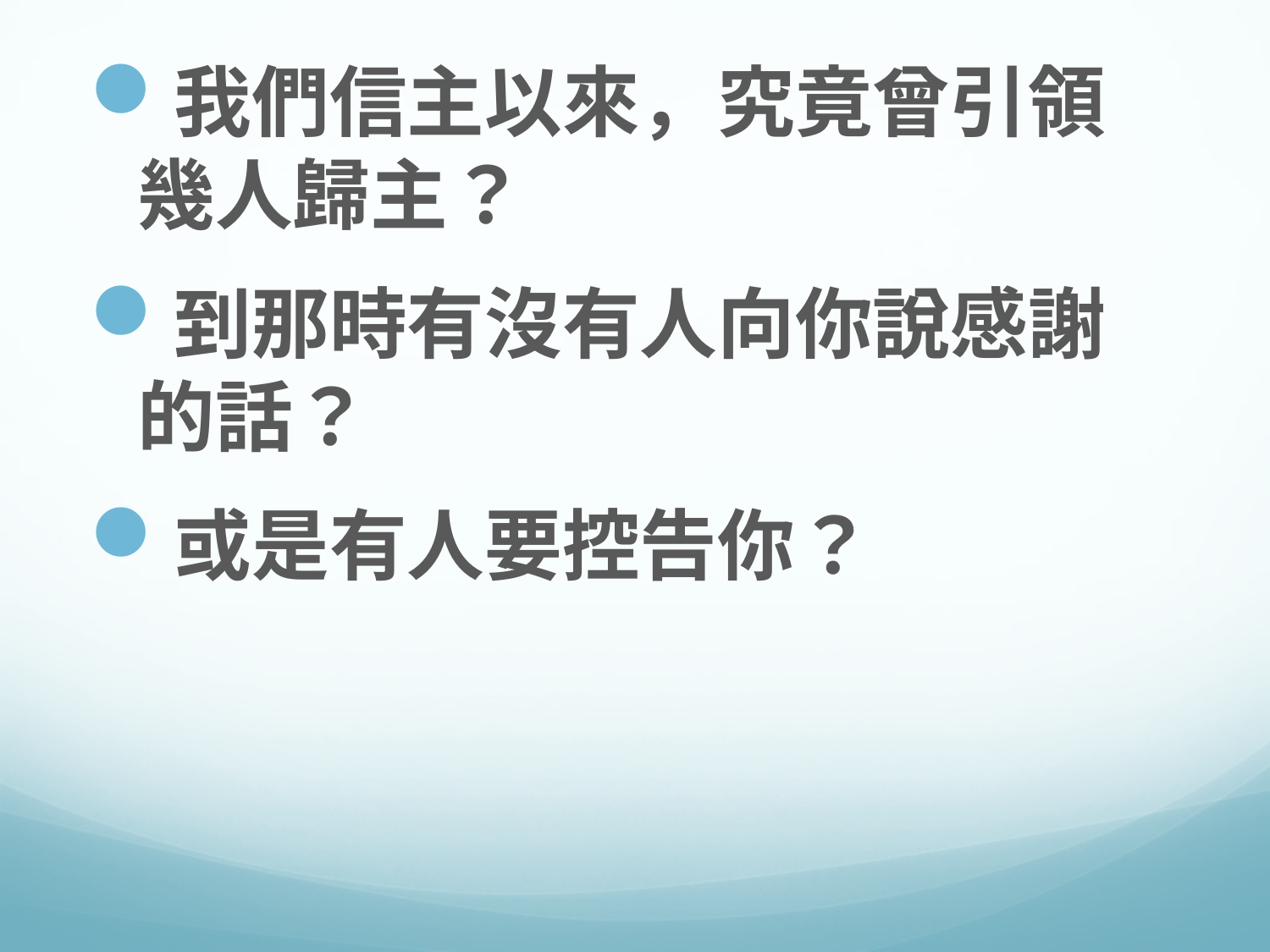

#
我們信主以來，究竟曾引領幾人歸主？
到那時有沒有人向你說感謝的話？
或是有人要控告你？